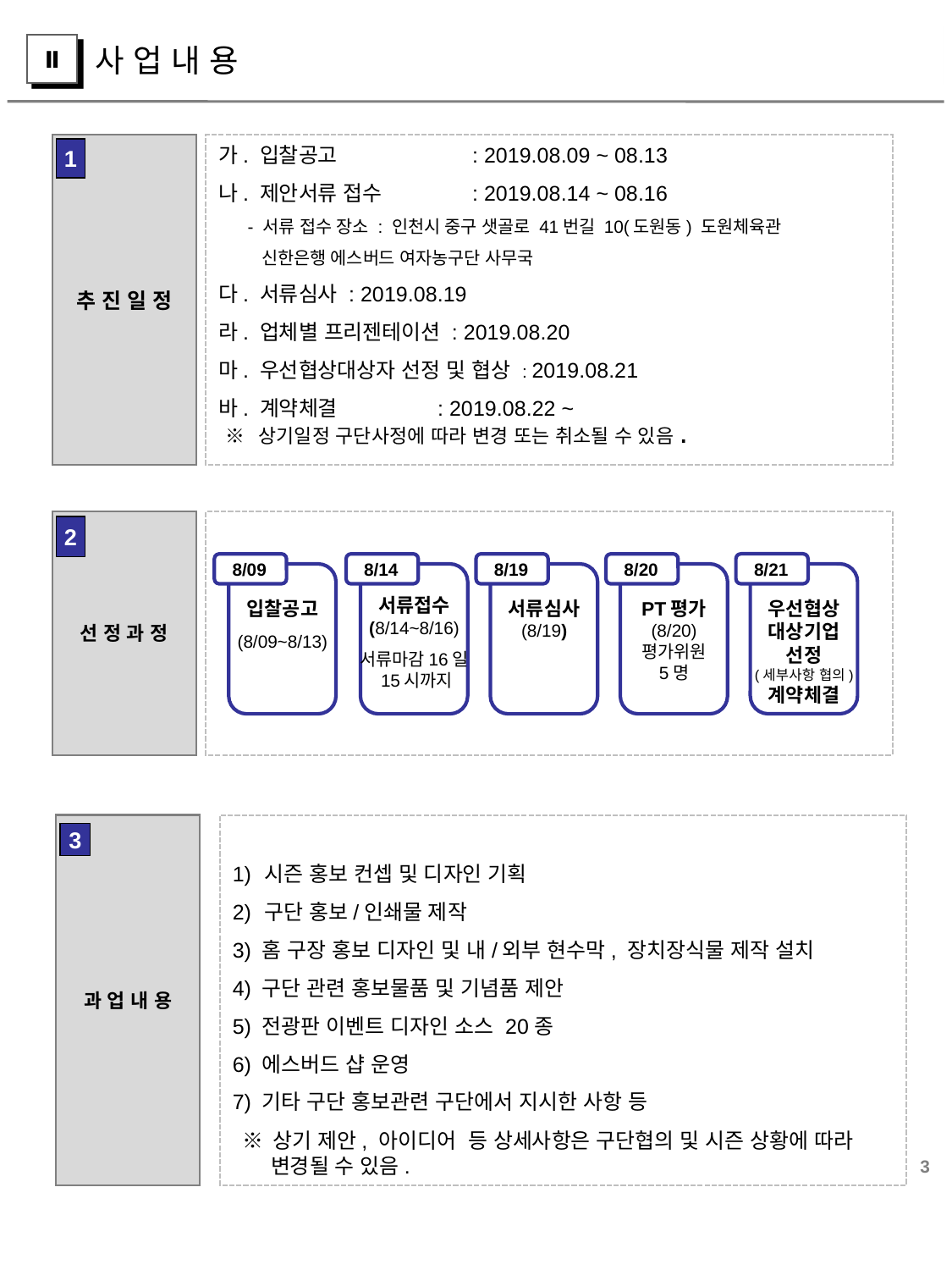

사 업 내 용
Ⅱ
추 진 일 정

가. 입찰공고 		: 2019.08.09 ~ 08.13
나. 제안서류 접수  	: 2019.08.14 ~ 08.16
      - 서류 접수 장소 : 인천시 중구 샛골로 41번길 10(도원동) 도원체육관
        신한은행 에스버드 여자농구단 사무국
다. 서류심사 : 2019.08.19
라. 업체별 프리젠테이션 : 2019.08.20
마. 우선협상대상자 선정 및 협상 : 2019.08.21
바. 계약체결                : 2019.08.22 ~

1
※  상기일정 구단사정에 따라 변경 또는 취소될 수 있음.
선 정 과 정

2
8/21

우선협상
대상기업
선정
(세부사항 협의)
계약체결
8/09

입찰공고

(8/09~8/13)
8/14

서류접수
(8/14~8/16)

서류마감16일
 15시까지
8/19

서류심사
(8/19)
8/20

PT평가
(8/20)
평가위원
5명
과 업 내 용
시즌 홍보 컨셉 및 디자인 기획
구단 홍보/인쇄물 제작
3) 홈 구장 홍보 디자인 및 내/외부 현수막, 장치장식물 제작 설치
4) 구단 관련 홍보물품 및 기념품 제안
5) 전광판 이벤트 디자인 소스 20종
6) 에스버드 샵 운영
7) 기타 구단 홍보관련 구단에서 지시한 사항 등

3
※ 상기 제안, 아이디어  등 상세사항은 구단협의 및 시즌 상황에 따라
    변경될 수 있음.
3